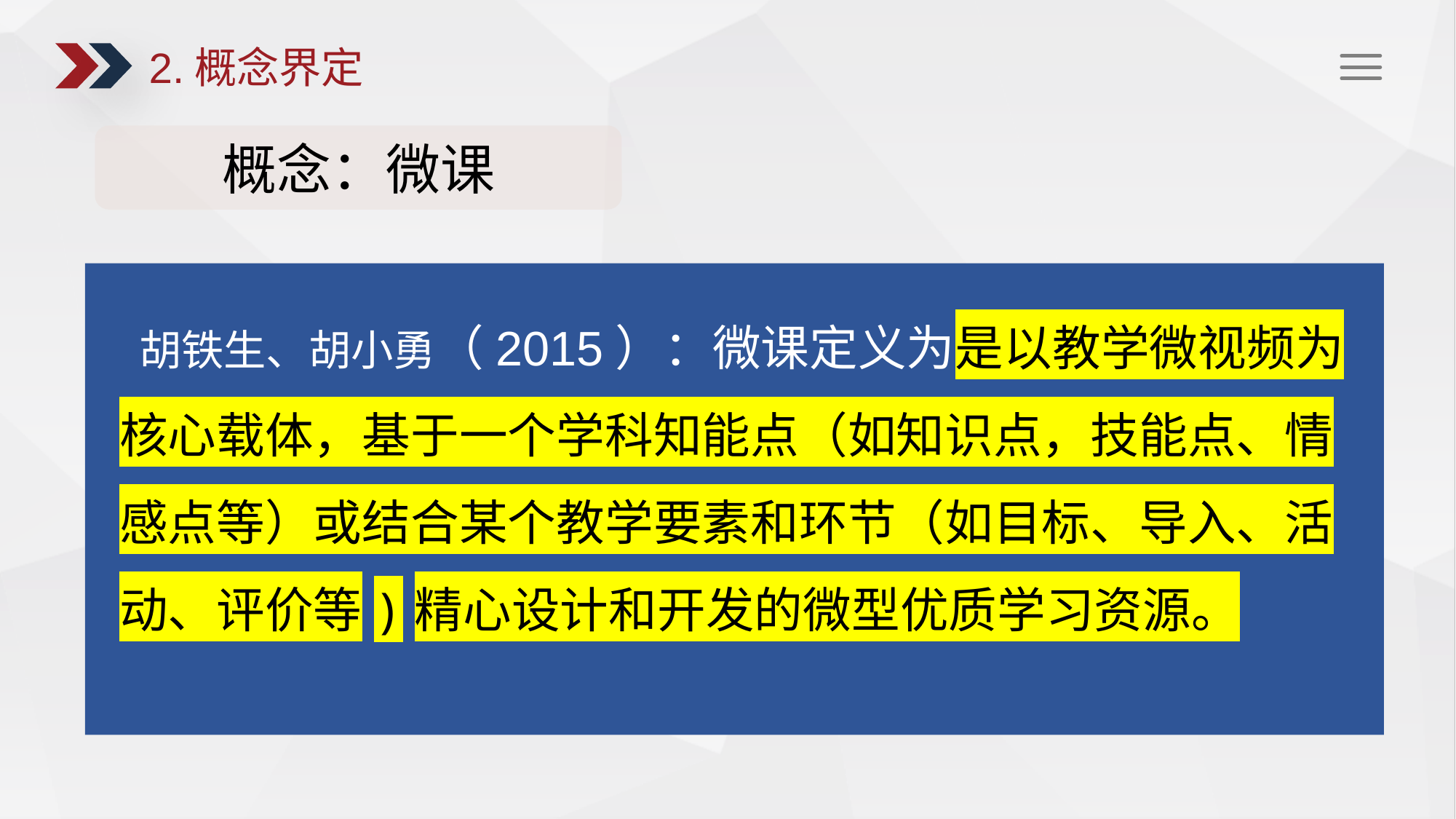

2.概念界定

概念：微课

 胡铁生、胡小勇（2015）：微课定义为是以教学微视频为核心载体，基于一个学科知能点（如知识点，技能点、情感点等）或结合某个教学要素和环节（如目标、导入、活动、评价等)精心设计和开发的微型优质学习资源。